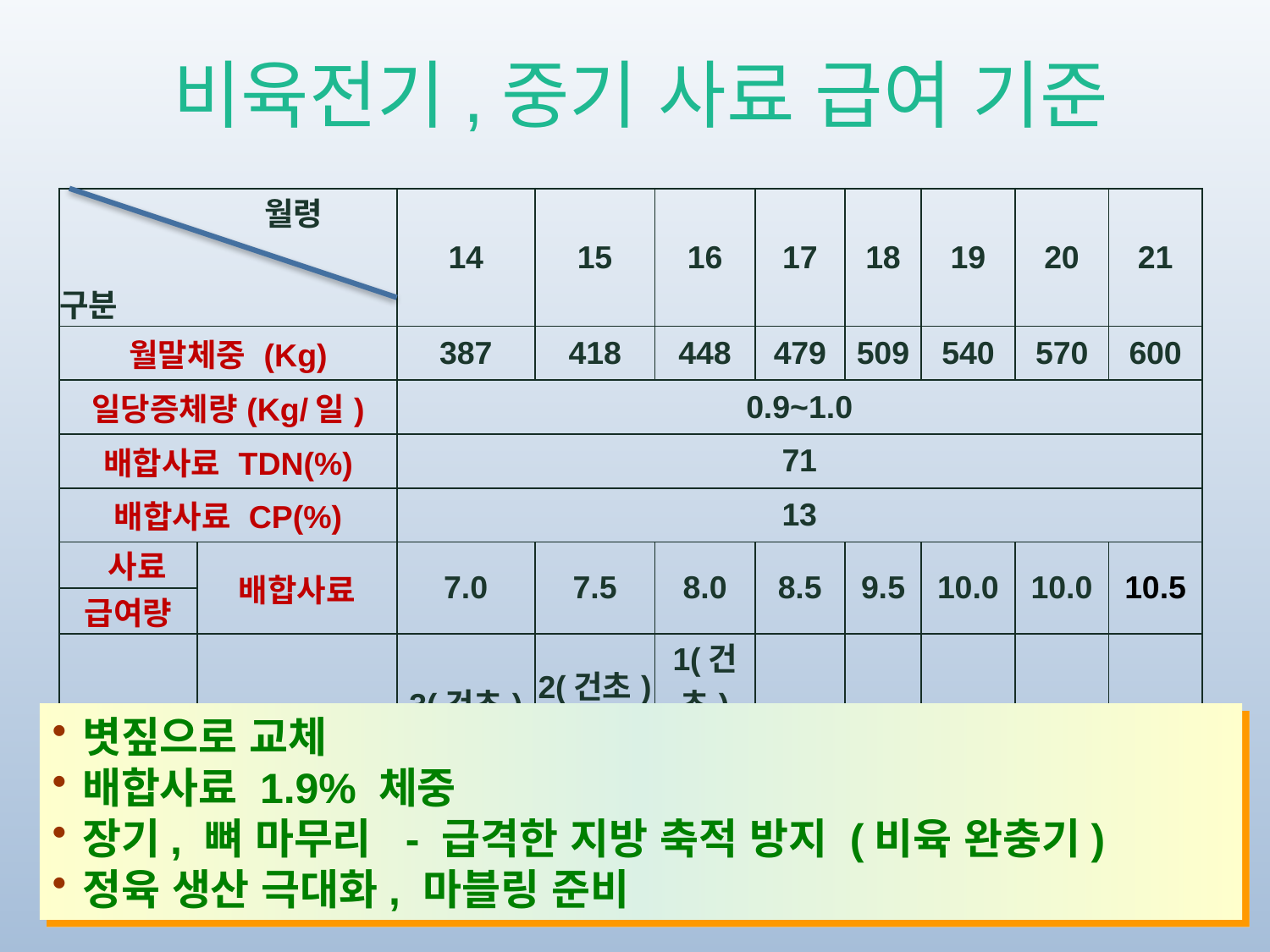

# 비육전기,중기 사료 급여 기준
| 월령 구분 |  | 14 | 15 | 16 | 17 | 18 | 19 | 20 | 21 |
| --- | --- | --- | --- | --- | --- | --- | --- | --- | --- |
| 월말체중 (Kg) |  | 387 | 418 | 448 | 479 | 509 | 540 | 570 | 600 |
| 일당증체량(Kg/일) |  | 0.9~1.0 |  |  |  |  |  |  |  |
| 배합사료 TDN(%) |  | 71 |  |  |  |  |  |  |  |
| 배합사료 CP(%) |  | 13 |  |  |  |  |  |  |  |
| 사료 | 배합사료 | 7.0 | 7.5 | 8.0 | 8.5 | 9.5 | 10.0 | 10.0 | 10.5 |
| 급여량 |  |  |  |  |  |  |  |  |  |
| (kg/일) | 볏짚 | 3(건초) 1(볏짚) | 2(건초) 1.5(볏)) | 1(건초) 2(볏짚) | 2.5 | 2 | 1.5 | 1.5 | 1.5 |
볏짚으로 교체
배합사료 1.9% 체중
장기, 뼈 마무리  - 급격한 지방 축적 방지 (비육 완충기)
정육 생산 극대화, 마블링 준비